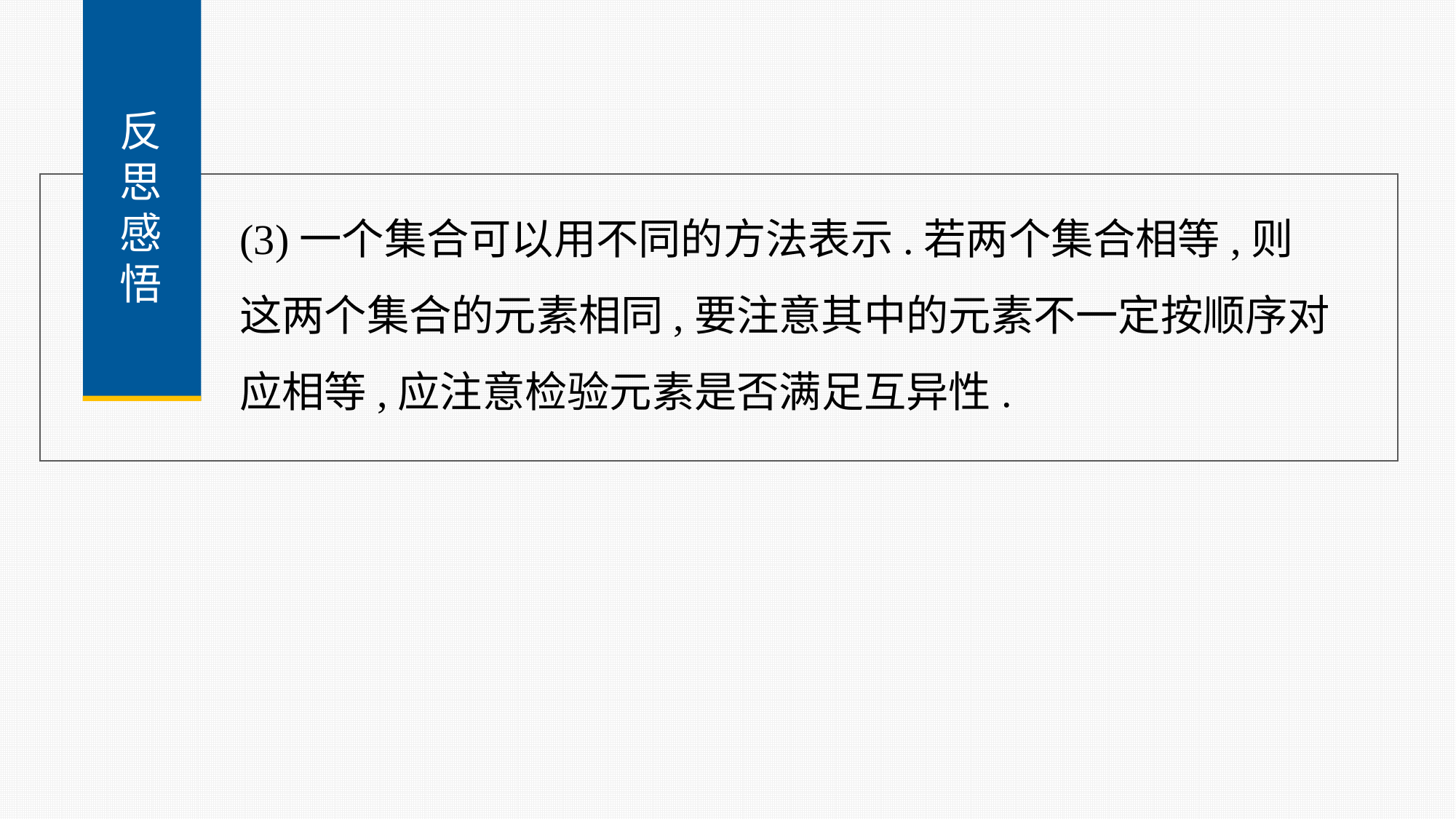

反
思
感
悟

(3)一个集合可以用不同的方法表示.若两个集合相等,则这两个集合的元素相同,要注意其中的元素不一定按顺序对应相等,应注意检验元素是否满足互异性.